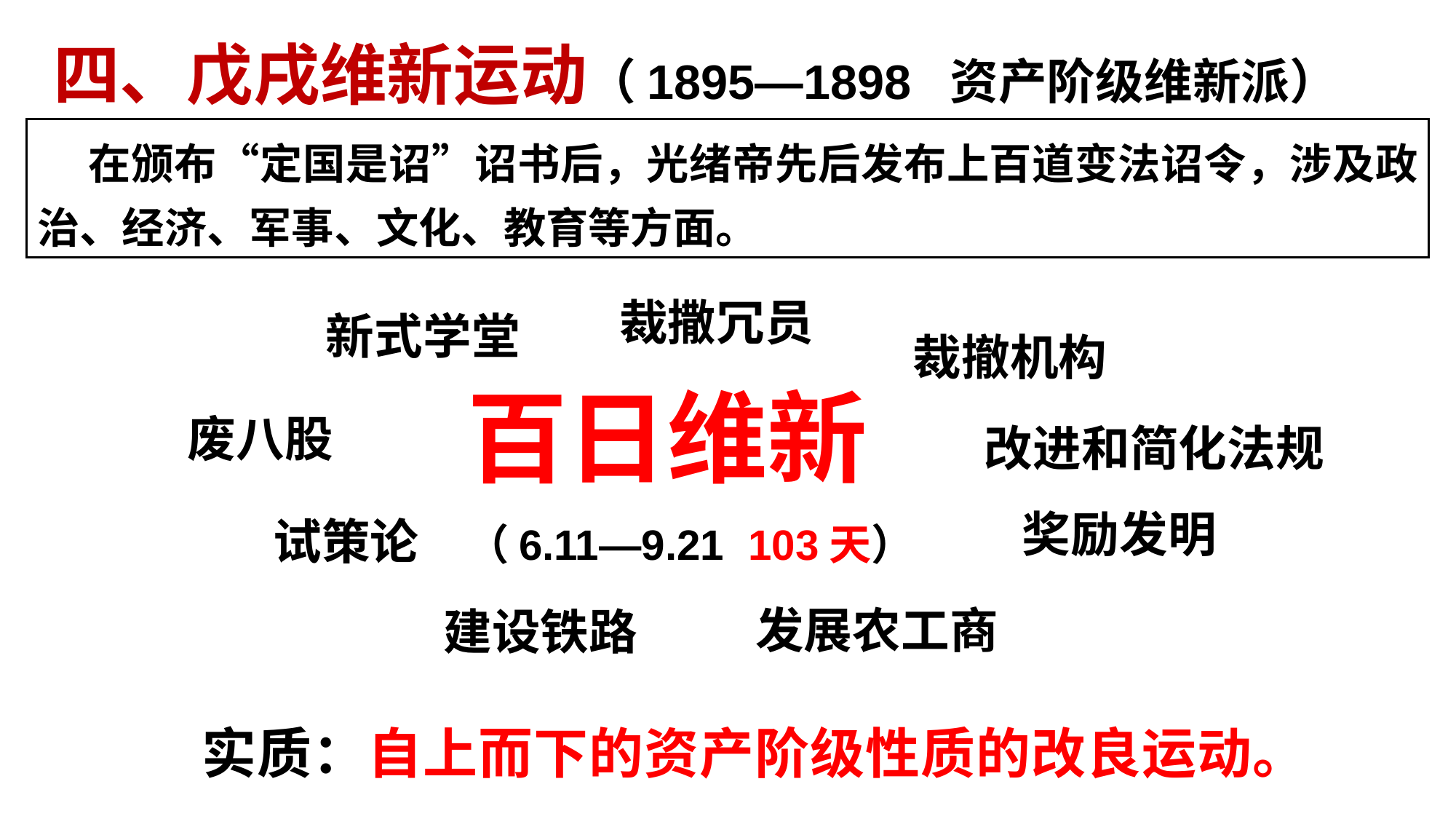

四、戊戌维新运动（1895—1898  资产阶级维新派）
    在颁布“定国是诏”诏书后，光绪帝先后发布上百道变法诏令，涉及政治、经济、军事、文化、教育等方面。
裁撒冗员
新式学堂
裁撤机构
百日维新
废八股
改进和简化法规
奖励发明
试策论
（6.11—9.21  103天）
发展农工商
建设铁路
实质：自上而下的资产阶级性质的改良运动。